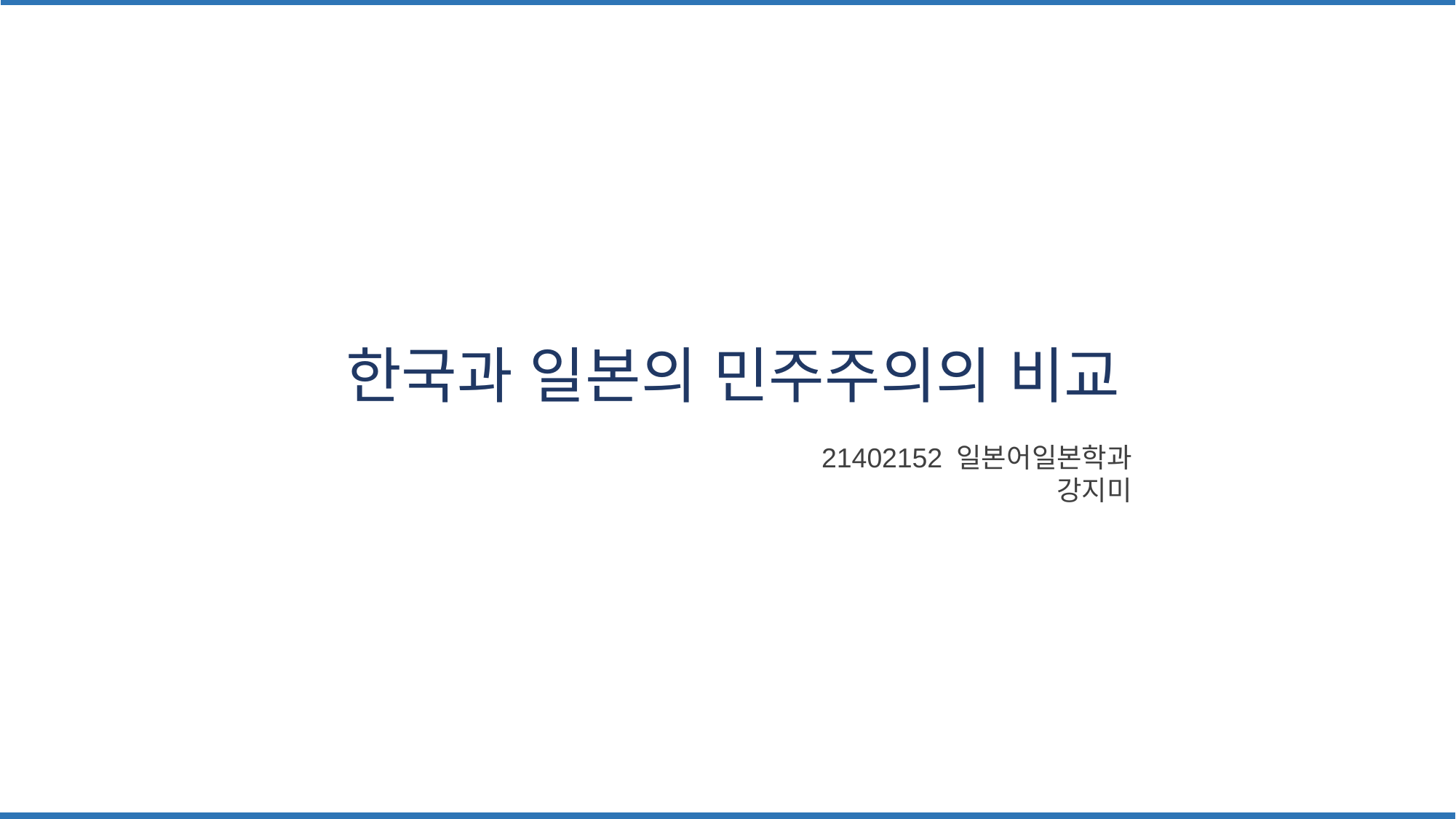

한국과 일본의 민주주의의 비교
21402152 일본어일본학과
강지미